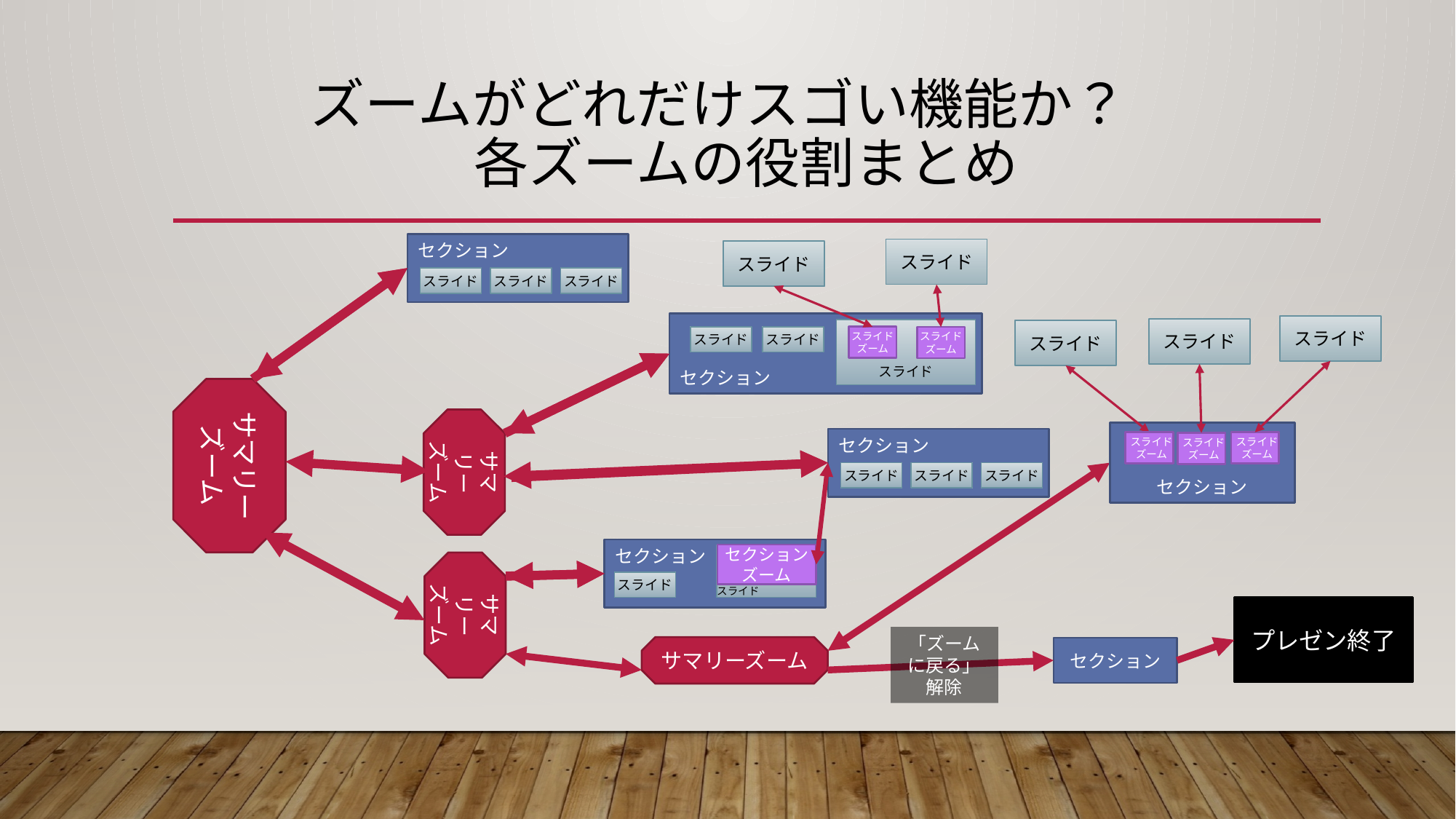

# ズームがどれだけスゴい機能か？　 各ズームの役割まとめ
セクション
スライド
スライド
スライド
スライド
スライド
セクション
スライド
スライド
スライド
スライド
スライドズーム
スライド
スライド
スライドズーム
サマリーズーム
サマリーズーム
セクション
セクション
スライドズーム
スライドズーム
スライドズーム
スライド
スライド
スライド
セクション
セクションズーム
スライド
サマリーズーム
スライド
プレゼン終了
「ズームに戻る」
解除
サマリーズーム
セクション